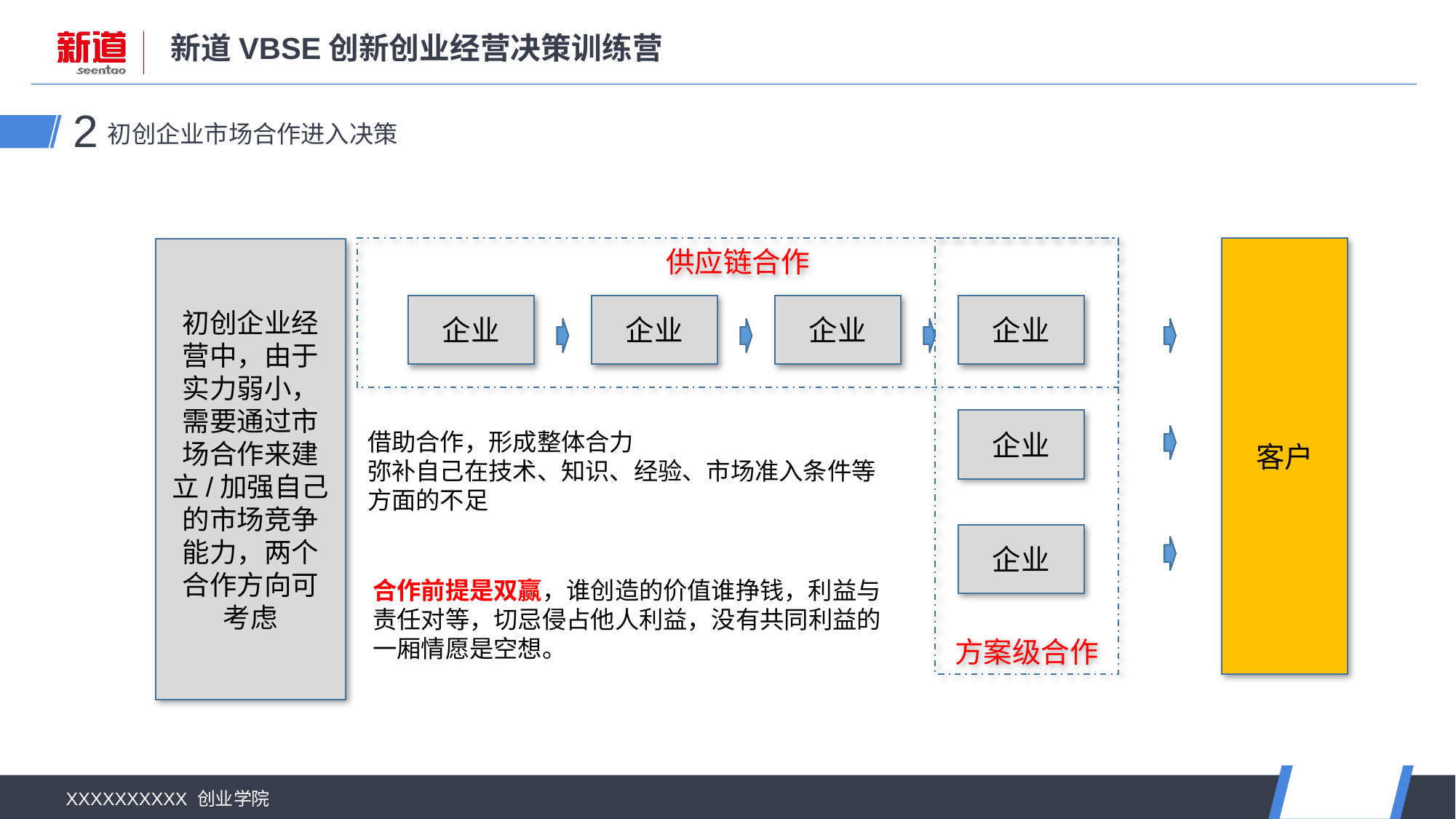

初创企业市场合作进入决策
2
供应链合作
企业
企业
企业
企业

方案级合作
企业

企业

客户
初创企业经营中，由于实力弱小，需要通过市场合作来建立/加强自己的市场竞争能力，两个合作方向可考虑
借助合作，形成整体合力
弥补自己在技术、知识、经验、市场准入条件等方面的不足
合作前提是双赢，谁创造的价值谁挣钱，利益与责任对等，切忌侵占他人利益，没有共同利益的一厢情愿是空想。